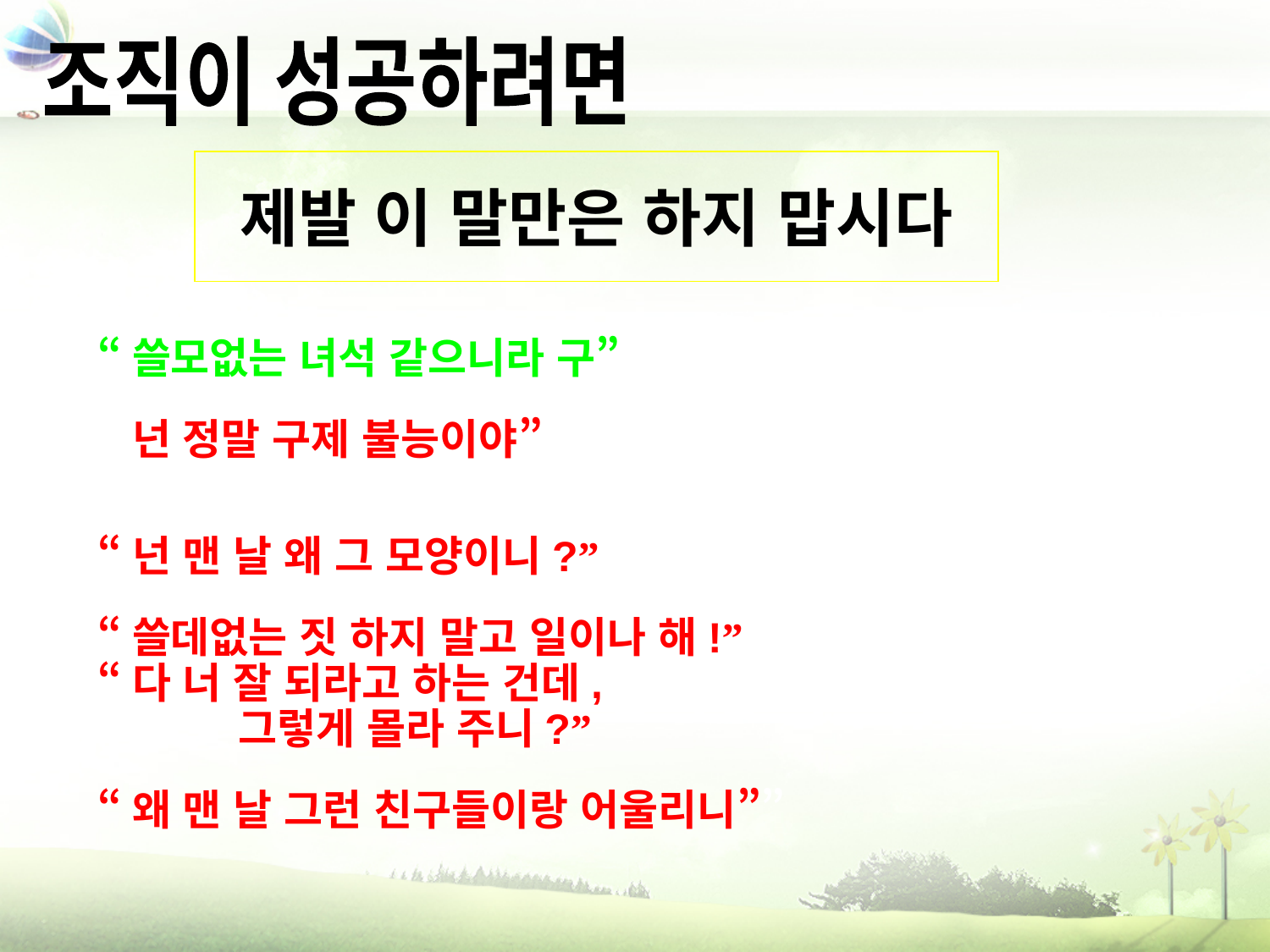

조직이 성공하려면
제발 이 말만은 하지 맙시다

“쓸모없는 녀석 같으니라 구”

“넌 정말 구제 불능이야”

“넌 맨 날 왜 그 모양이니?”

“쓸데없는 짓 하지 말고 일이나 해!”
“다 너 잘 되라고 하는 건데,
           그렇게 몰라 주니?”

“왜 맨 날 그런 친구들이랑 어울리니””